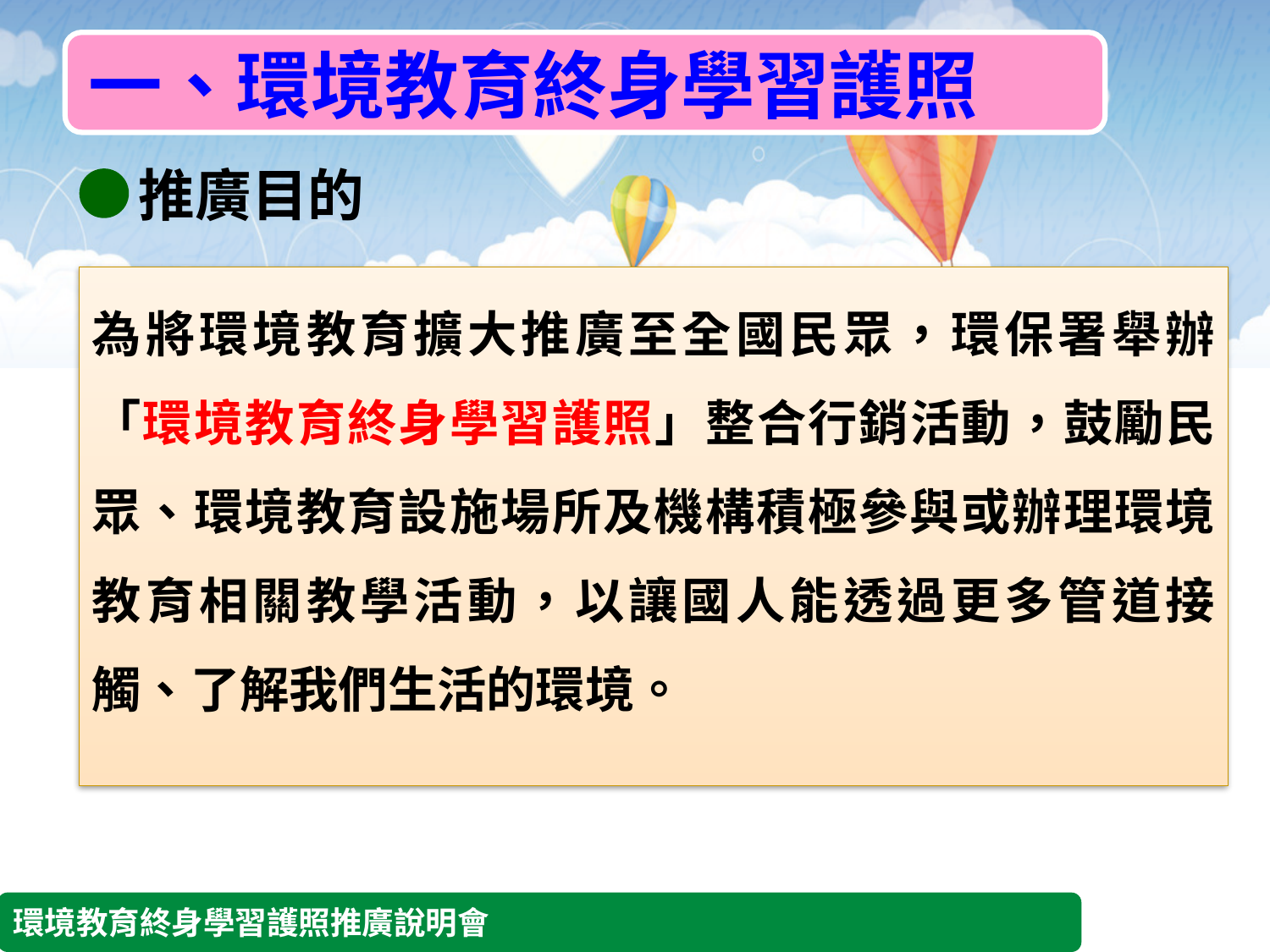

# 一、環境教育終身學習護照
推廣目的

為將環境教育擴大推廣至全國民眾，環保署舉辦「環境教育終身學習護照」整合行銷活動，鼓勵民眾、環境教育設施場所及機構積極參與或辦理環境教育相關教學活動，以讓國人能透過更多管道接觸、了解我們生活的環境。